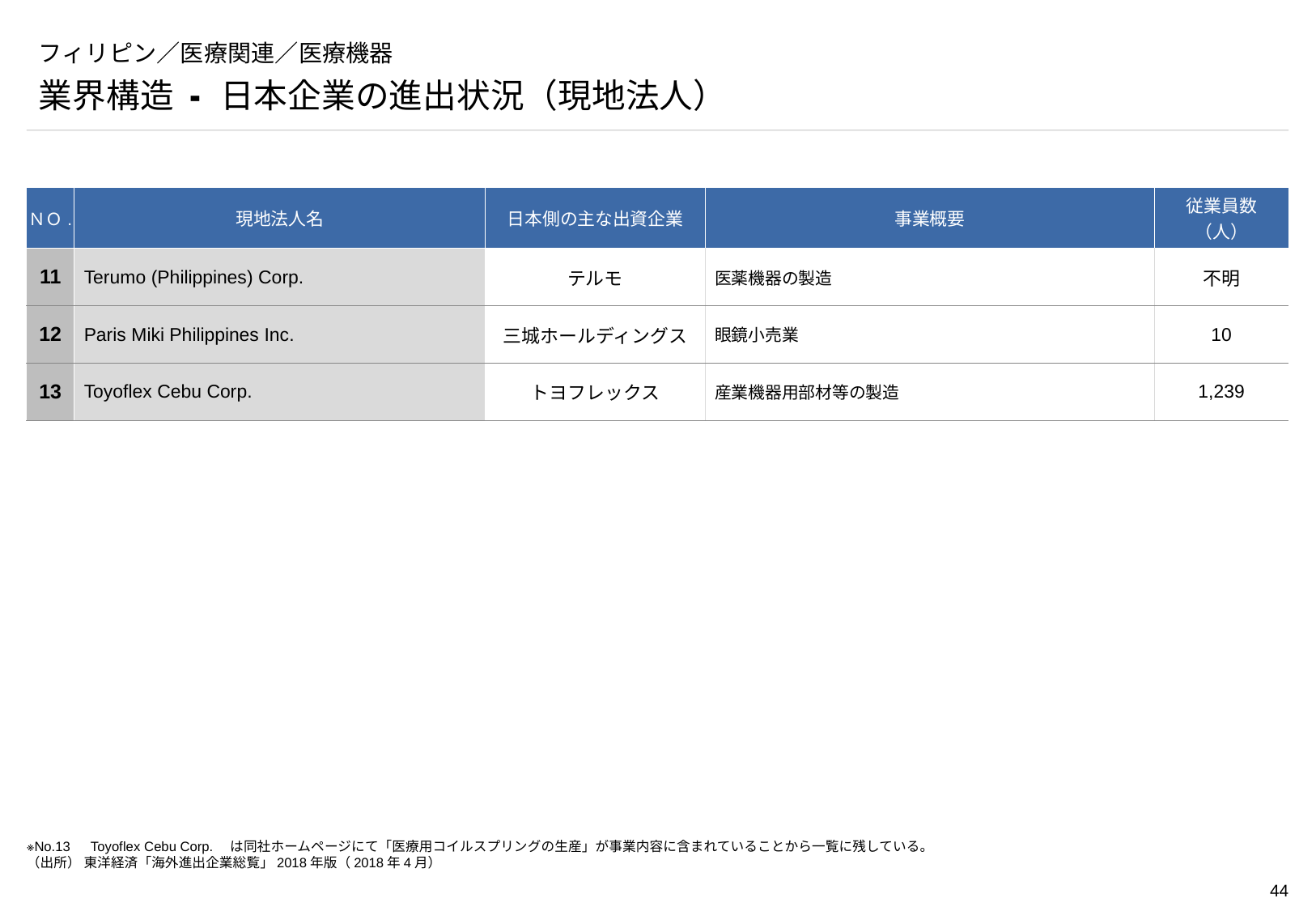

# フィリピン／医療関連／医療機器
業界構造 - 日本企業の進出状況（現地法人）
| ＮＯ. | 現地法人名 | 日本側の主な出資企業 | 事業概要 | 従業員数（人） |
| --- | --- | --- | --- | --- |
| 11 | Terumo (Philippines) Corp. | テルモ | 医薬機器の製造 | 不明 |
| 12 | Paris Miki Philippines Inc. | 三城ホールディングス | 眼鏡小売業 | 10 |
| 13 | Toyoflex Cebu Corp. | トヨフレックス | 産業機器用部材等の製造 | 1,239 |
※No.13　Toyoflex Cebu Corp.　は同社ホームページにて「医療用コイルスプリングの生産」が事業内容に含まれていることから一覧に残している。
（出所） 東洋経済「海外進出企業総覧」2018年版（2018年4月）